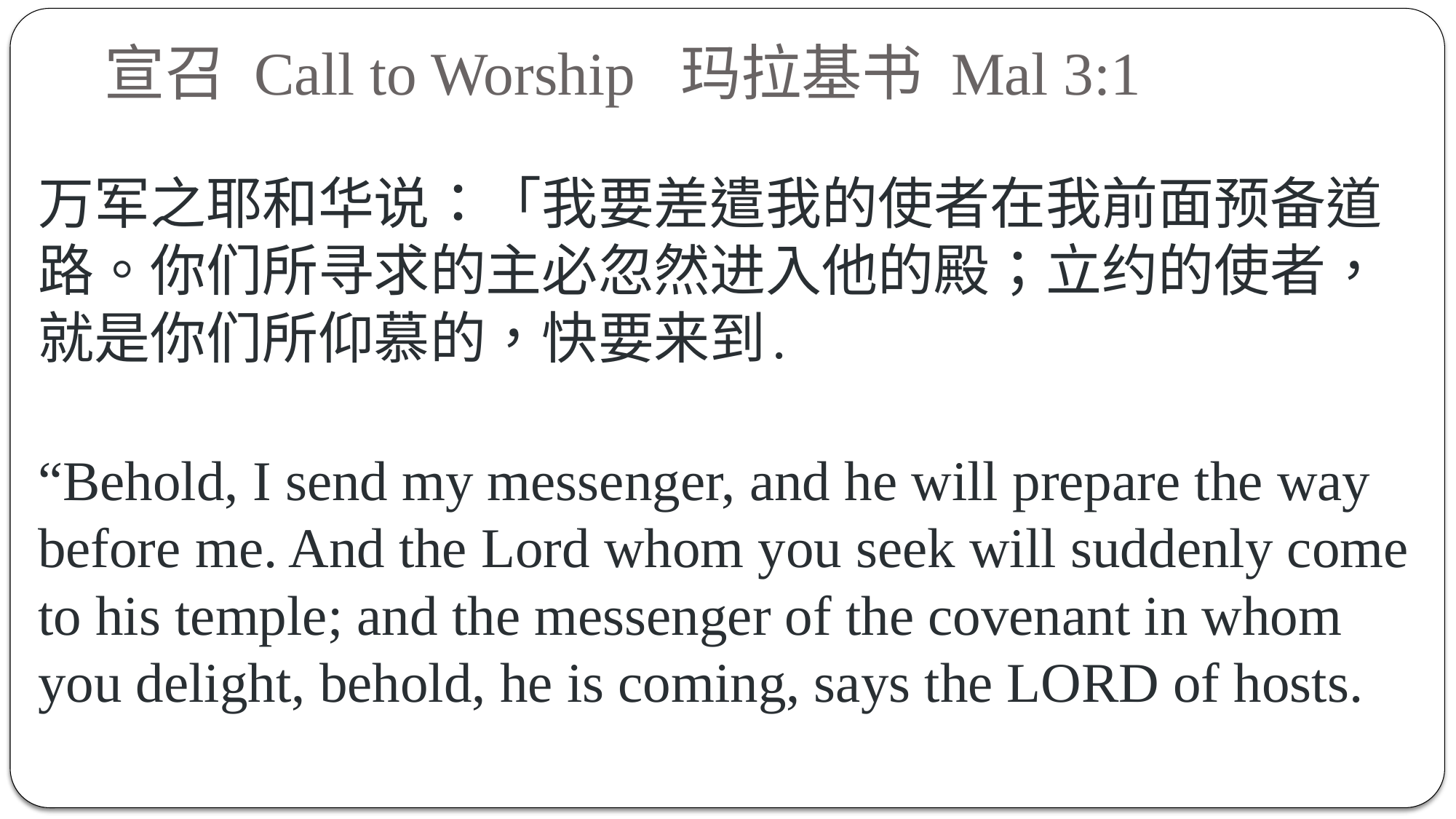

# 宣召 Call to Worship  玛拉基书 Mal 3:1

万军之耶和华说：「我要差遣我的使者在我前面预备道路。你们所寻求的主必忽然进入他的殿；立约的使者，就是你们所仰慕的，快要来到.

“Behold, I send my messenger, and he will prepare the way before me. And the Lord whom you seek will suddenly come to his temple; and the messenger of the covenant in whom you delight, behold, he is coming, says the LORD of hosts.